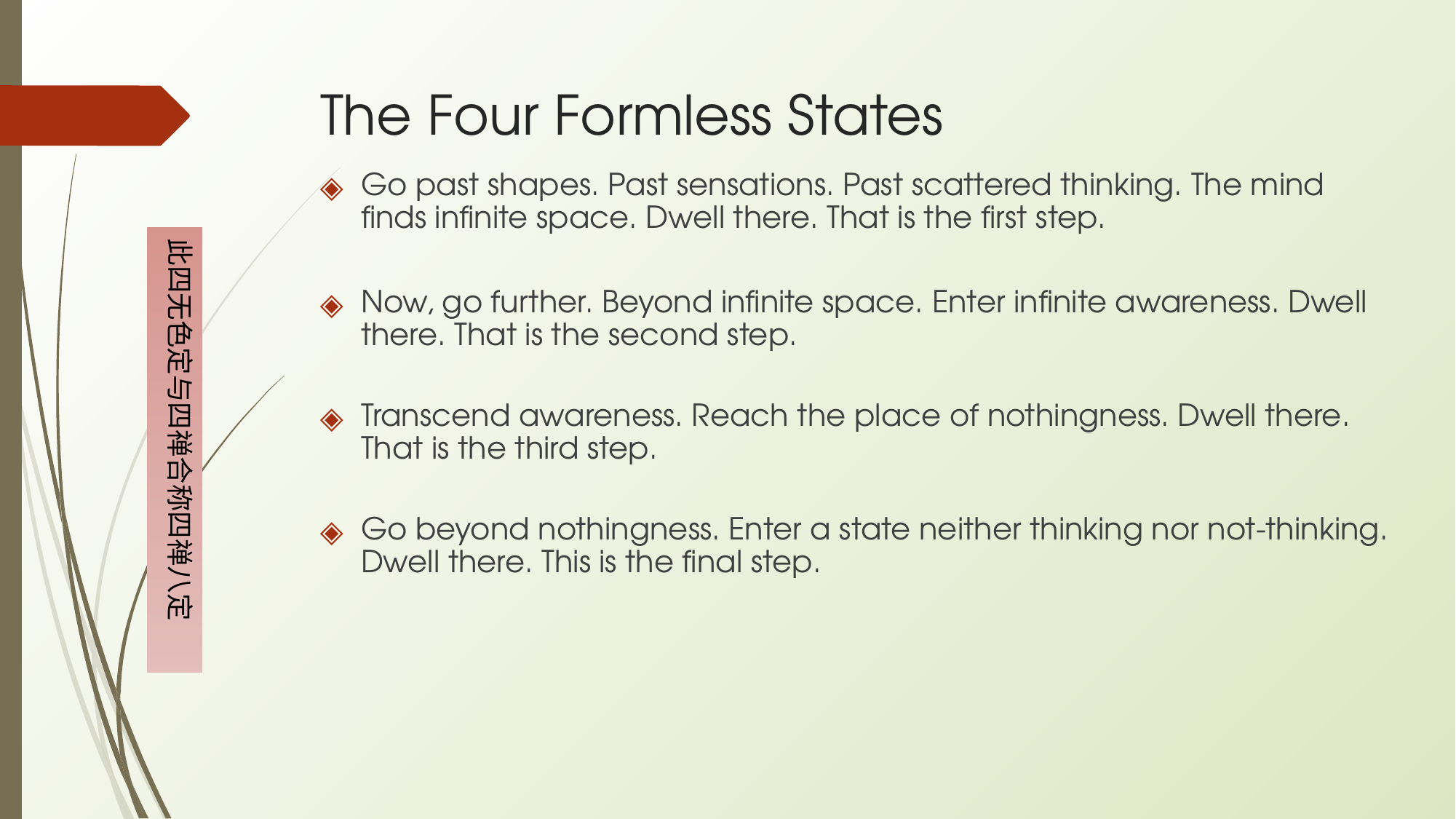

# The Four Formless States
Go past shapes. Past sensations. Past scattered thinking. The mind finds infinite space. Dwell there. That is the first step.
Now, go further. Beyond infinite space. Enter infinite awareness. Dwell there. That is the second step.
Transcend awareness. Reach the place of nothingness. Dwell there. That is the third step.
Go beyond nothingness. Enter a state neither thinking nor not-thinking. Dwell there. This is the final step.

此四无色定与四禅合称四禅八定